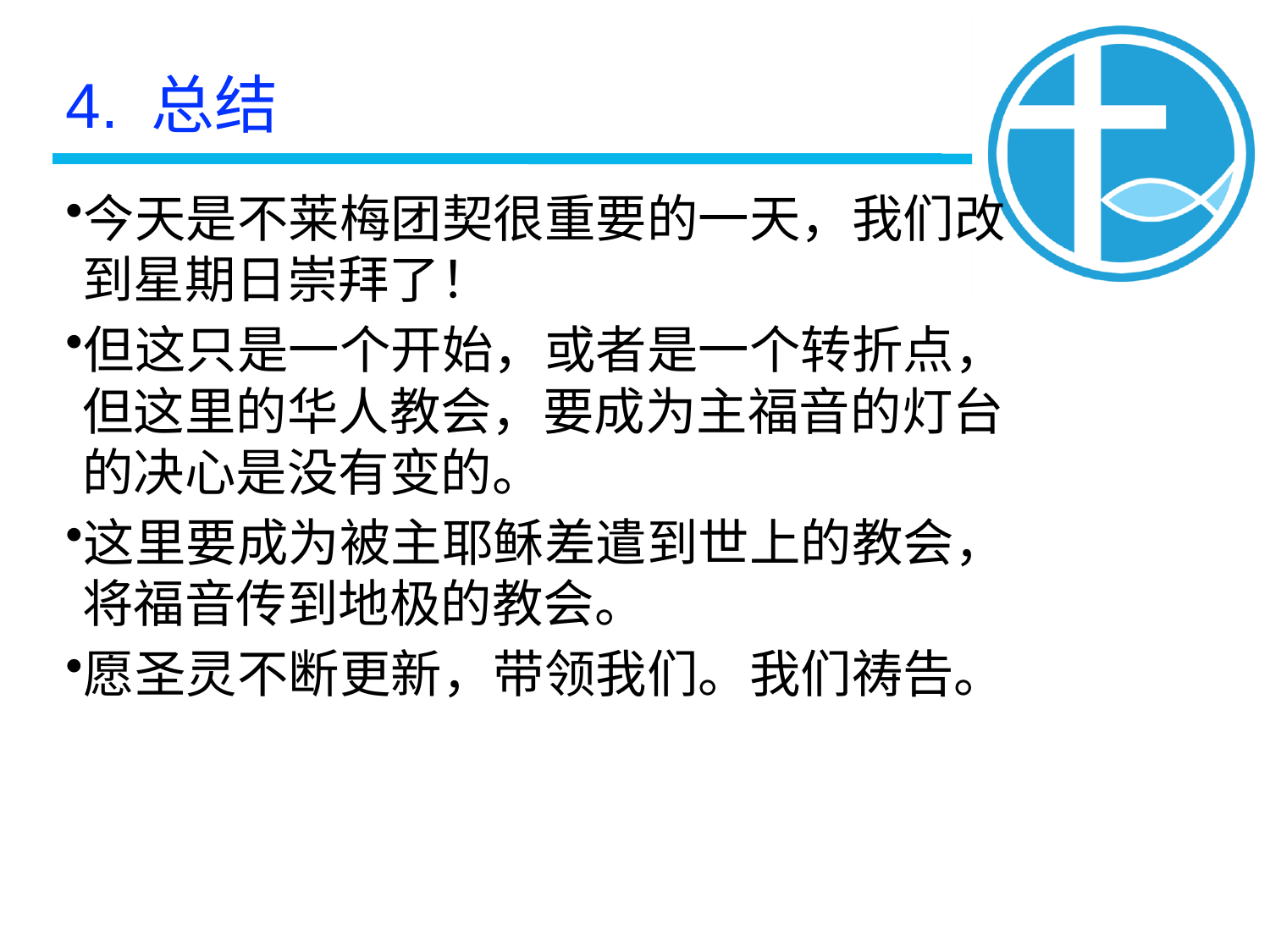

4. 总结
今天是不莱梅团契很重要的一天，我们改到星期日崇拜了！
但这只是一个开始，或者是一个转折点，但这里的华人教会，要成为主福音的灯台的决心是没有变的。
这里要成为被主耶稣差遣到世上的教会，将福音传到地极的教会。
愿圣灵不断更新，带领我们。我们祷告。